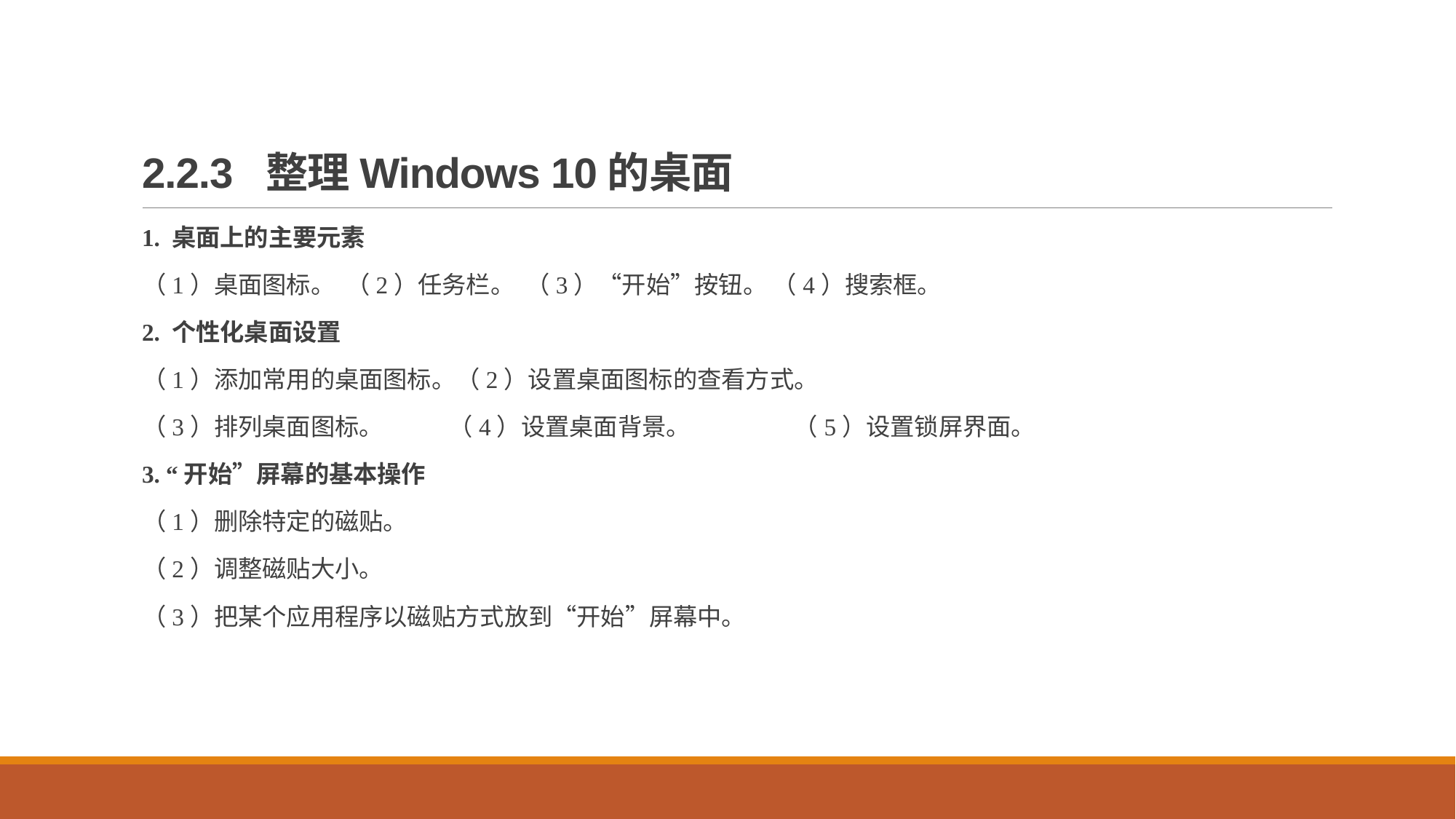

# 2.2.3  整理Windows 10的桌面
1. 桌面上的主要元素
（1）桌面图标。  （2）任务栏。  （3）“开始”按钮。 （4）搜索框。
2. 个性化桌面设置
（1）添加常用的桌面图标。（2）设置桌面图标的查看方式。
（3）排列桌面图标。            （4）设置桌面背景。                   （5）设置锁屏界面。
3. “开始”屏幕的基本操作
（1）删除特定的磁贴。
（2）调整磁贴大小。
（3）把某个应用程序以磁贴方式放到“开始”屏幕中。